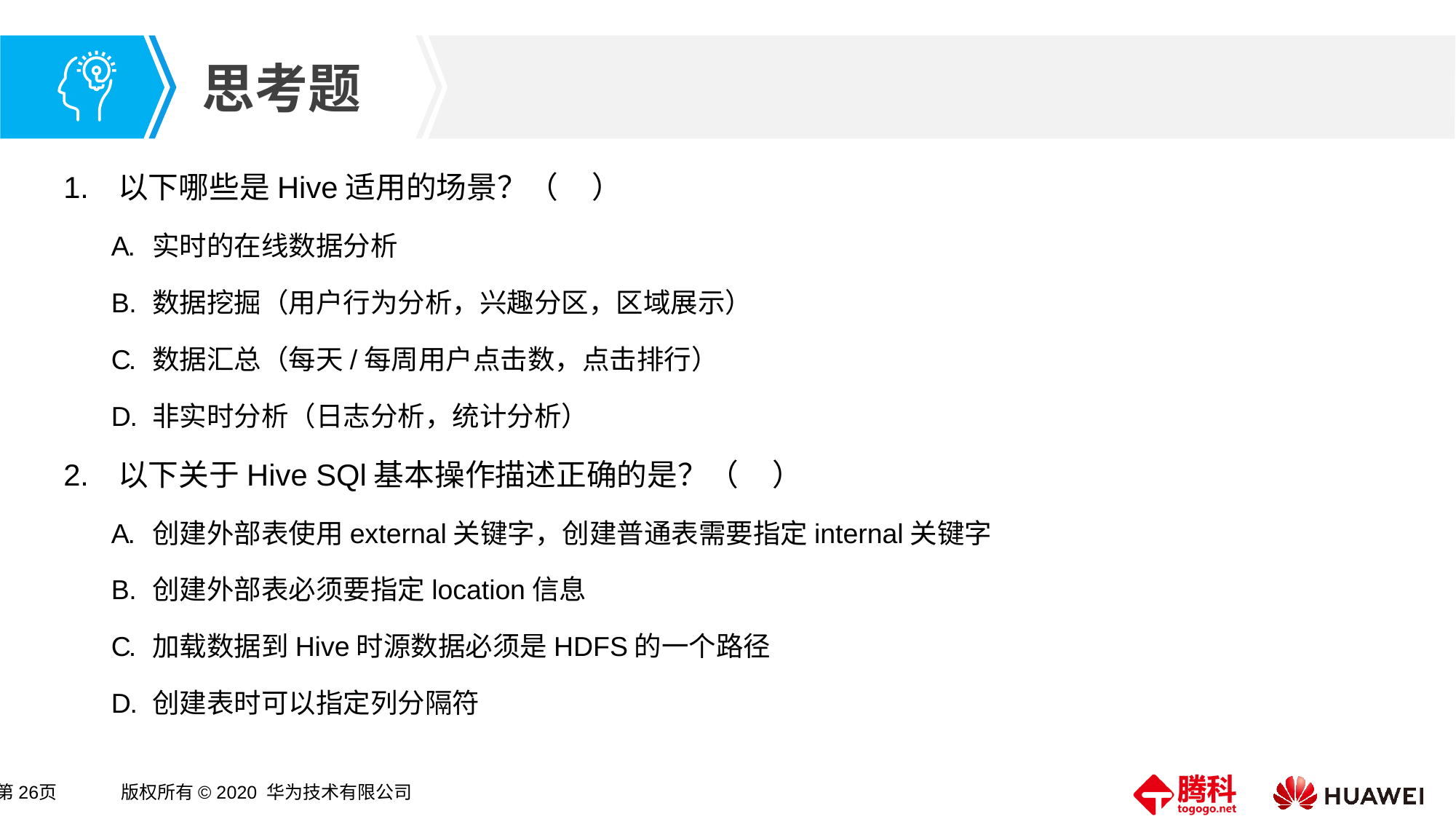

以下哪些是Hive适用的场景？（     ）
实时的在线数据分析
数据挖掘（用户行为分析，兴趣分区，区域展示）
数据汇总（每天/每周用户点击数，点击排行）
非实时分析（日志分析，统计分析）
以下关于Hive SQl基本操作描述正确的是？（     ）
创建外部表使用external关键字，创建普通表需要指定internal关键字
创建外部表必须要指定location信息
加载数据到Hive时源数据必须是HDFS的一个路径
创建表时可以指定列分隔符